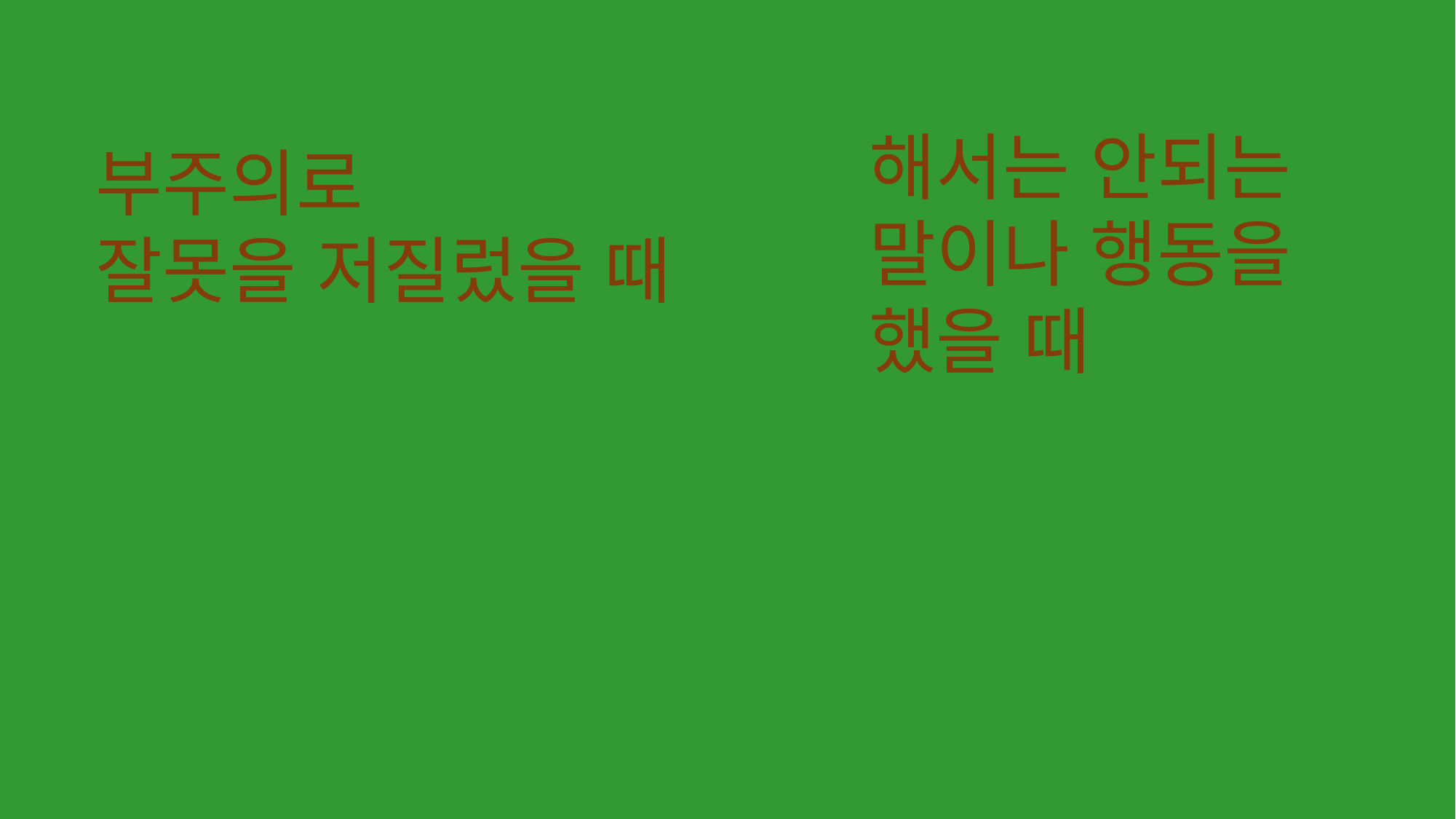

해서는 안되는 말이나 행동을 했을 때
부주의로
잘못을 저질렀을 때